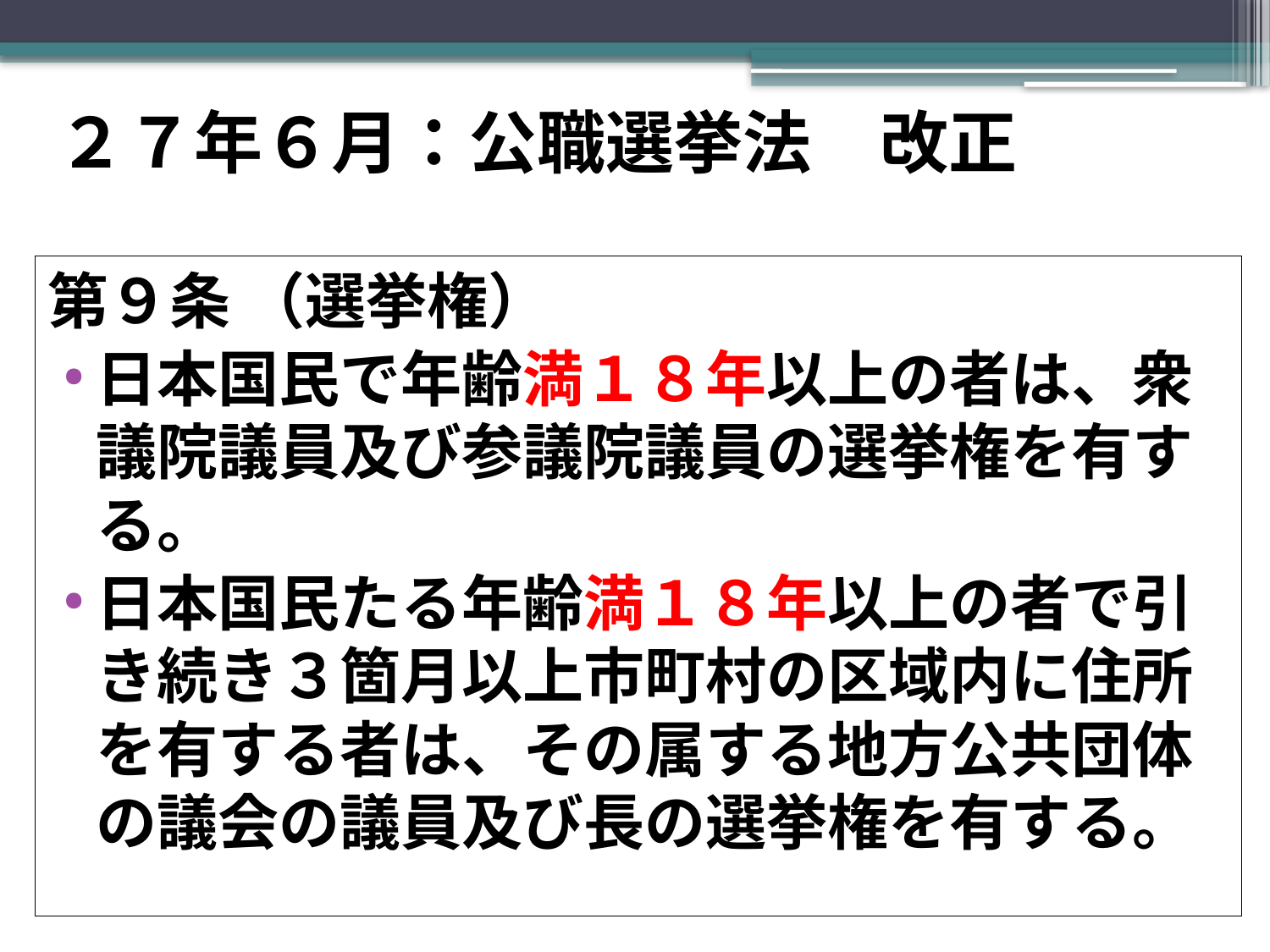

# ２７年６月：公職選挙法　改正
第９条 （選挙権）
日本国民で年齢満１８年以上の者は、衆議院議員及び参議院議員の選挙権を有する。
日本国民たる年齢満１８年以上の者で引き続き３箇月以上市町村の区域内に住所を有する者は、その属する地方公共団体の議会の議員及び長の選挙権を有する。